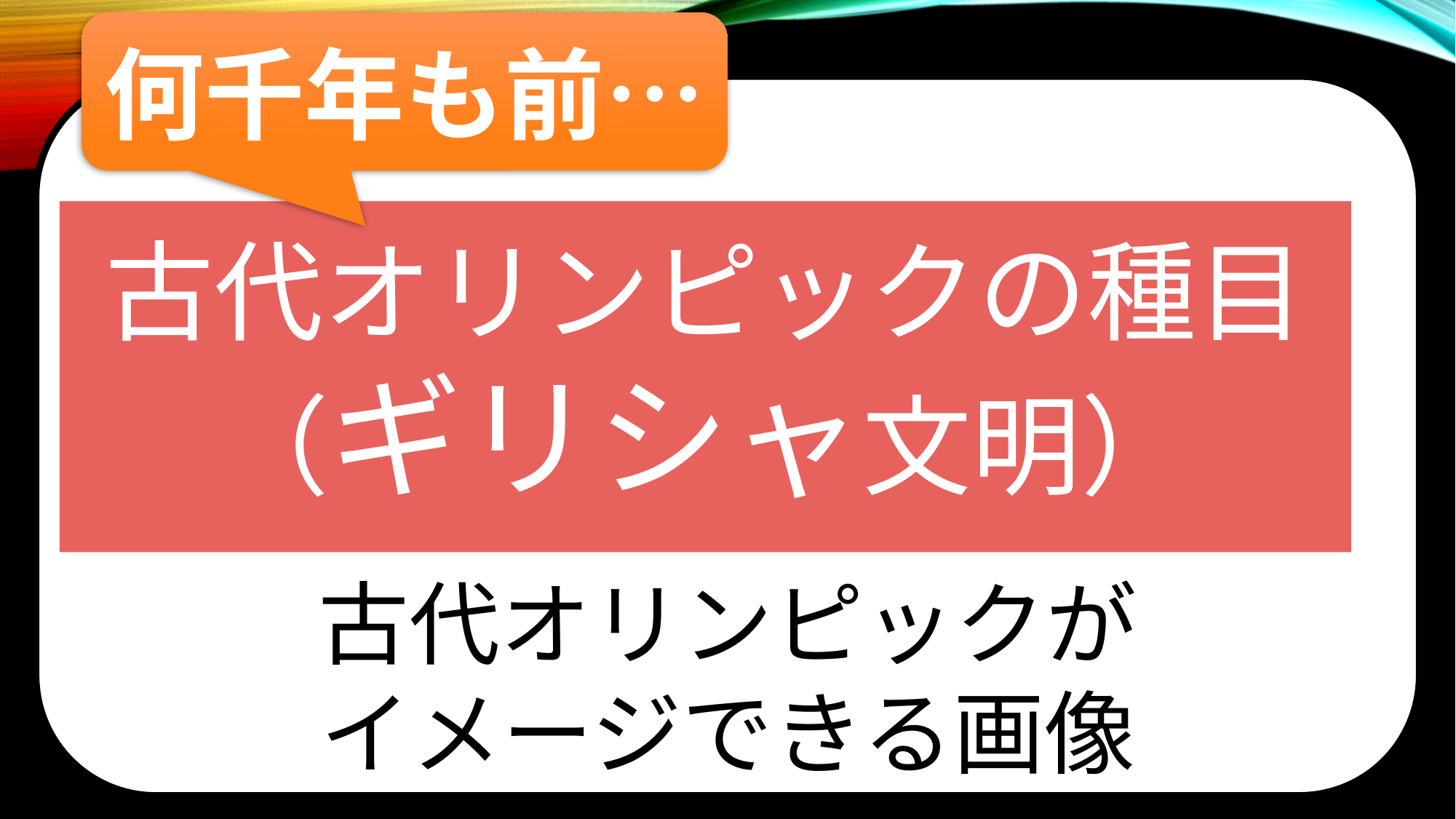

何千年も前…

古代オリンピックが
イメージできる画像
#
古代オリンピックの種目
（ギリシャ文明）